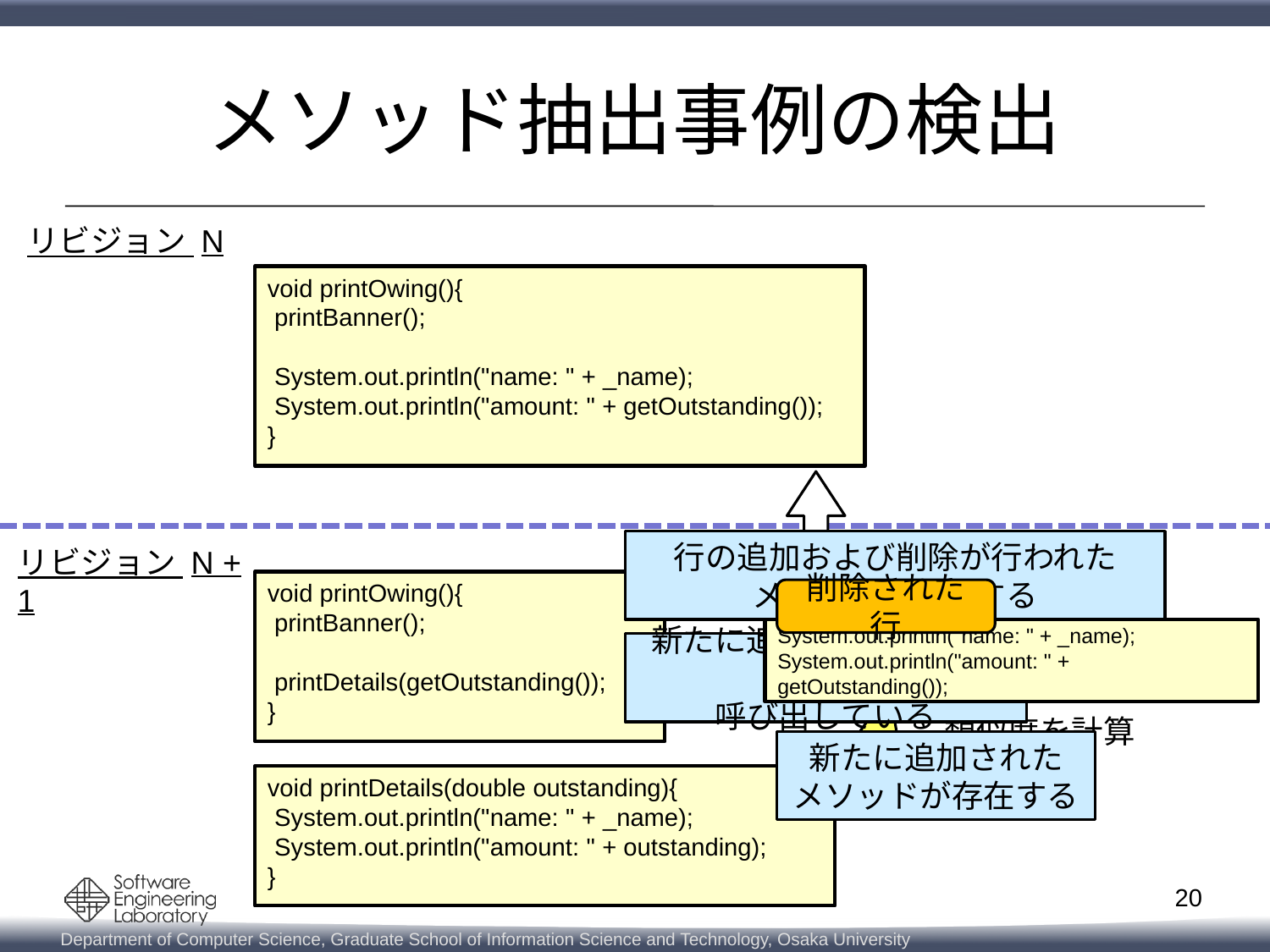

# メソッド抽出事例の検出
リビジョン N
void printOwing(){
 printBanner();

 System.out.println("name: " + _name);
 System.out.println("amount: " + getOutstanding());
}

行の追加および削除が行われた
メソッドが存在する
リビジョン N + 1
void printOwing(){
 printBanner();

 printDetails(getOutstanding());
}
削除された行
System.out.println("name: " + _name);
System.out.println("amount: " + getOutstanding());
新たに追加されたメソッドを
呼び出している

類似度を計算
新たに追加された
メソッドが存在する
void printDetails(double outstanding){
 System.out.println("name: " + _name);
 System.out.println("amount: " + outstanding);
}
20